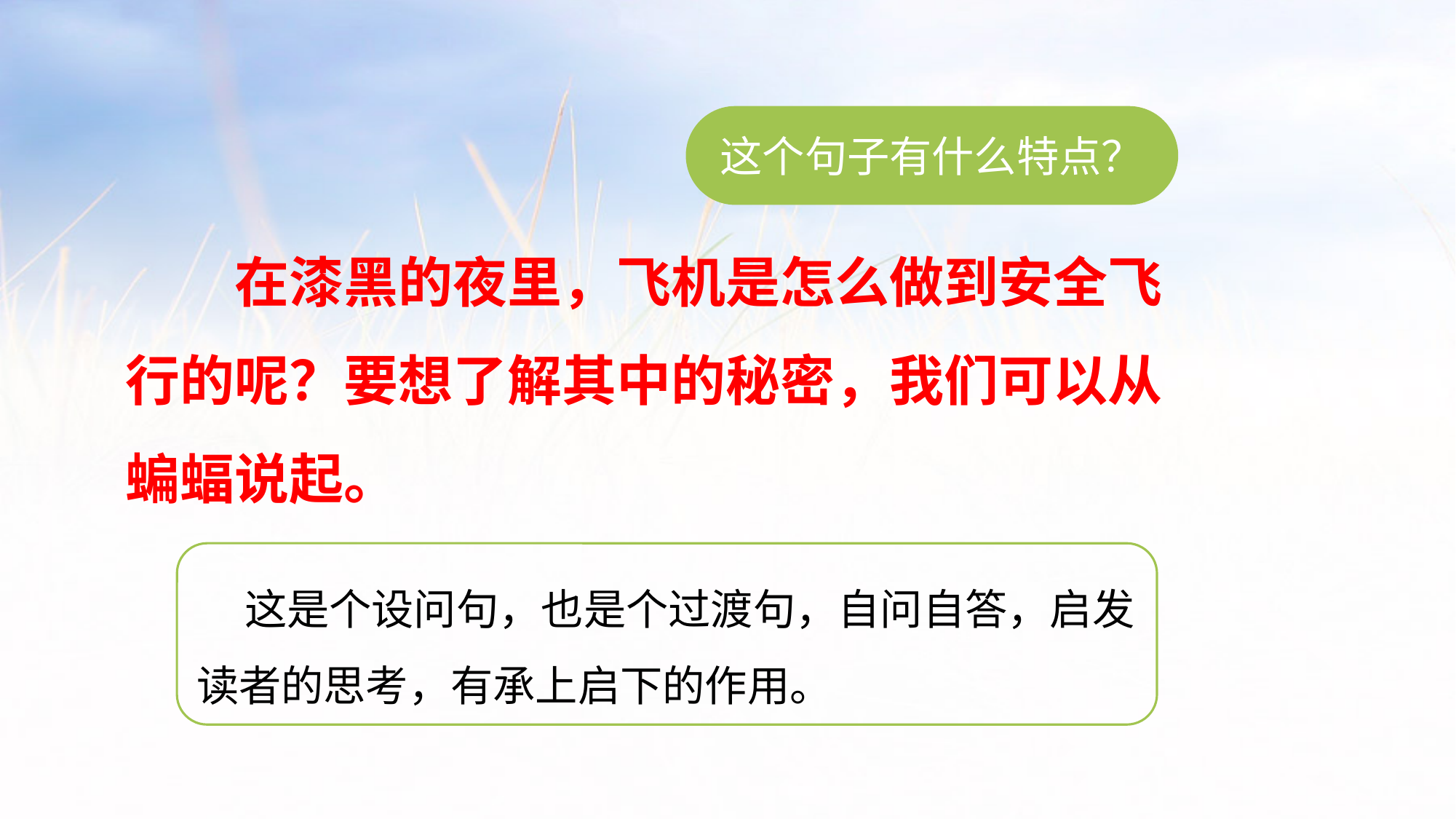

这个句子有什么特点？
　　在漆黑的夜里，飞机是怎么做到安全飞行的呢？要想了解其中的秘密，我们可以从蝙蝠说起。
    这是个设问句，也是个过渡句，自问自答，启发读者的思考，有承上启下的作用。